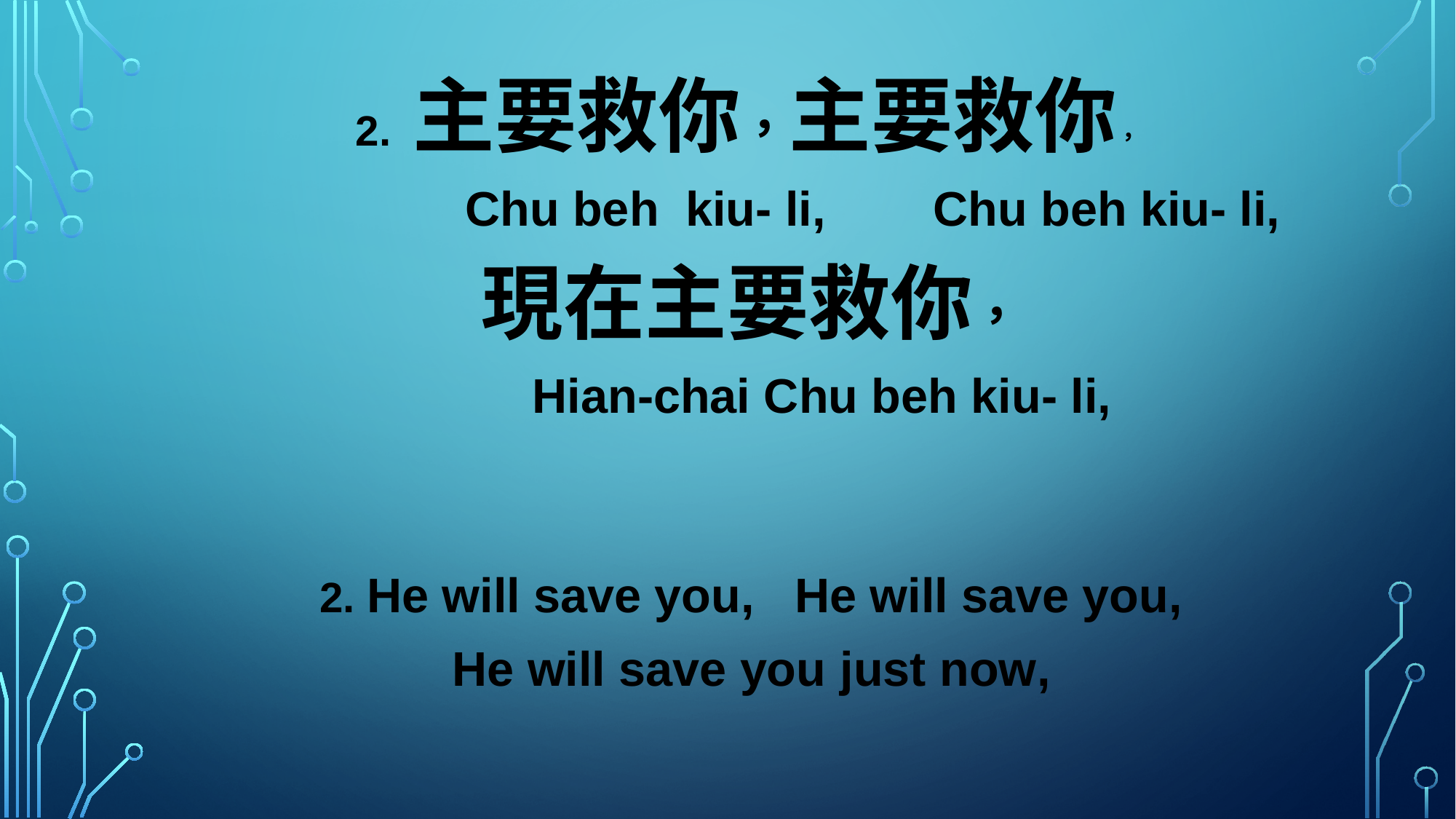

2. 主要救你，主要救你，
                      Chu beh  kiu- li,        Chu beh kiu- li,
現在主要救你，
                           Hian-chai Chu beh kiu- li,

2. He will save you,   He will save you,
He will save you just now,